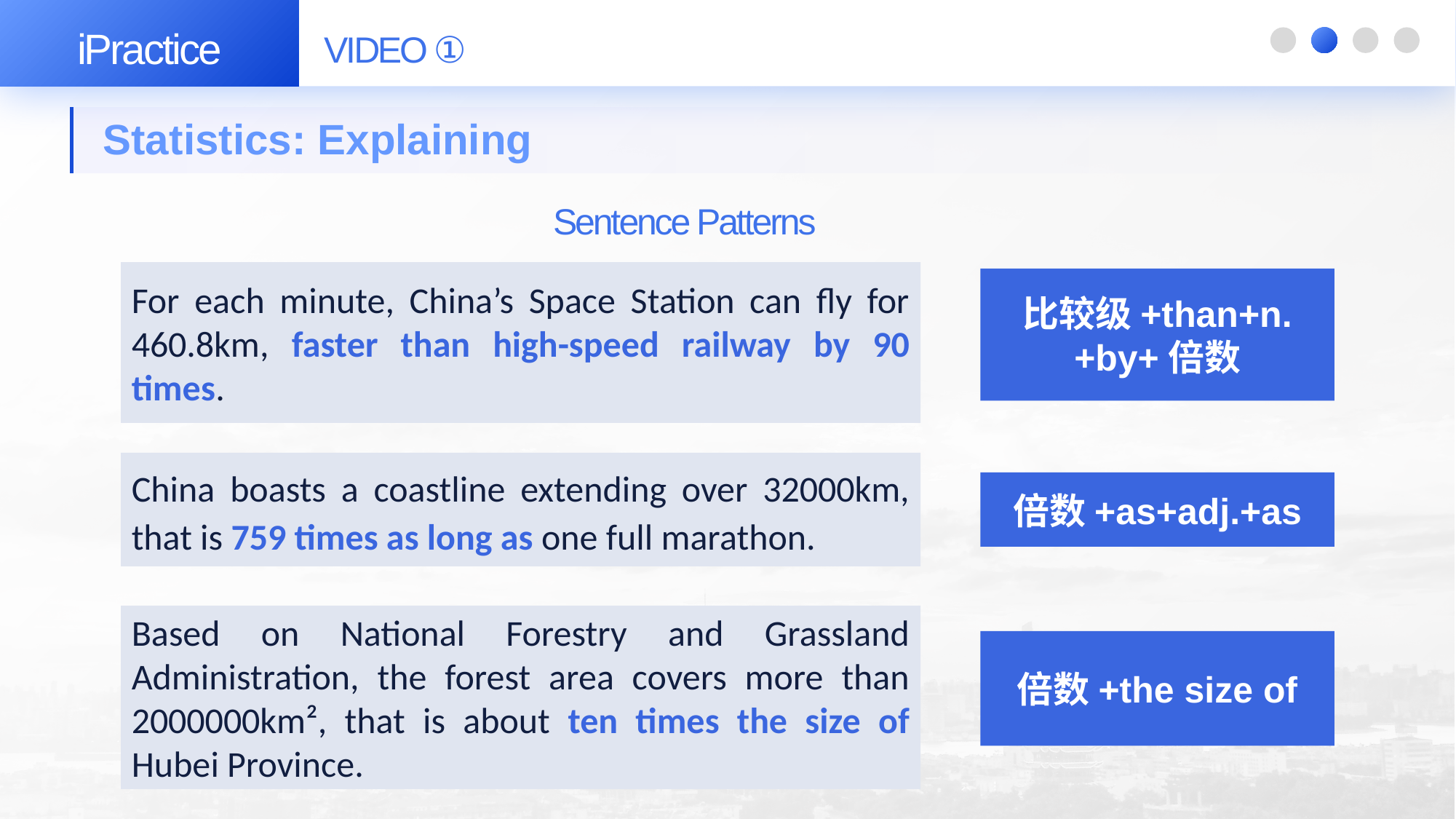

iPractice
VIDEO ①
| Statistics: Explaining |
| --- |
Sentence Patterns
For each minute, China’s Space Station can fly for 460.8km, faster than high-speed railway by 90 times.
比较级+than+n.
+by+倍数
China boasts a coastline extending over 32000km, that is 759 times as long as one full marathon.
倍数+as+adj.+as
Based on National Forestry and Grassland Administration, the forest area covers more than 2000000km², that is about ten times the size of Hubei Province.
倍数+the size of